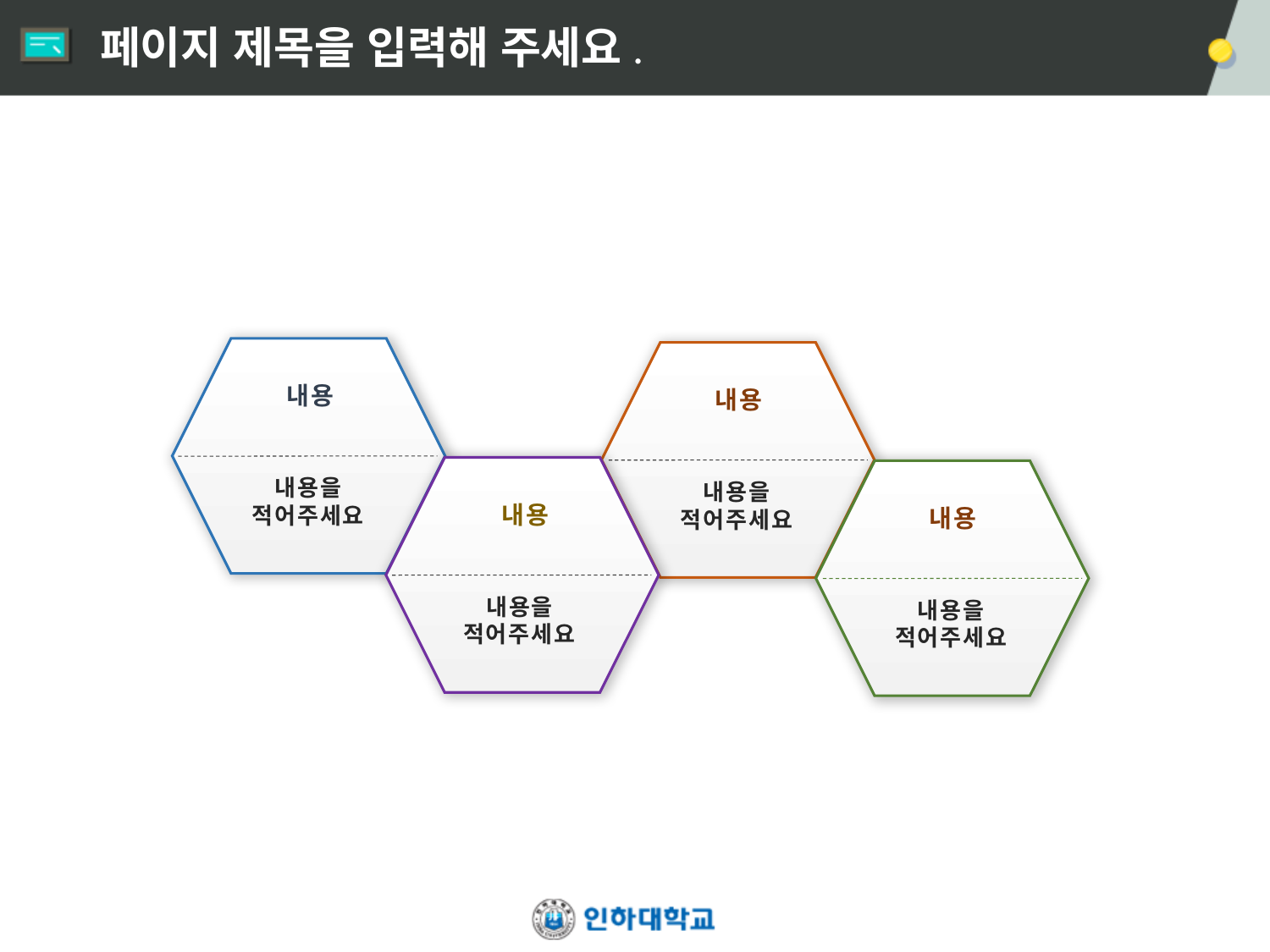

# 페이지 제목을 입력해 주세요.

내용
내용

내용을
적어주세요
내용을
적어주세요
내용
내용
내용을
적어주세요
내용을
적어주세요